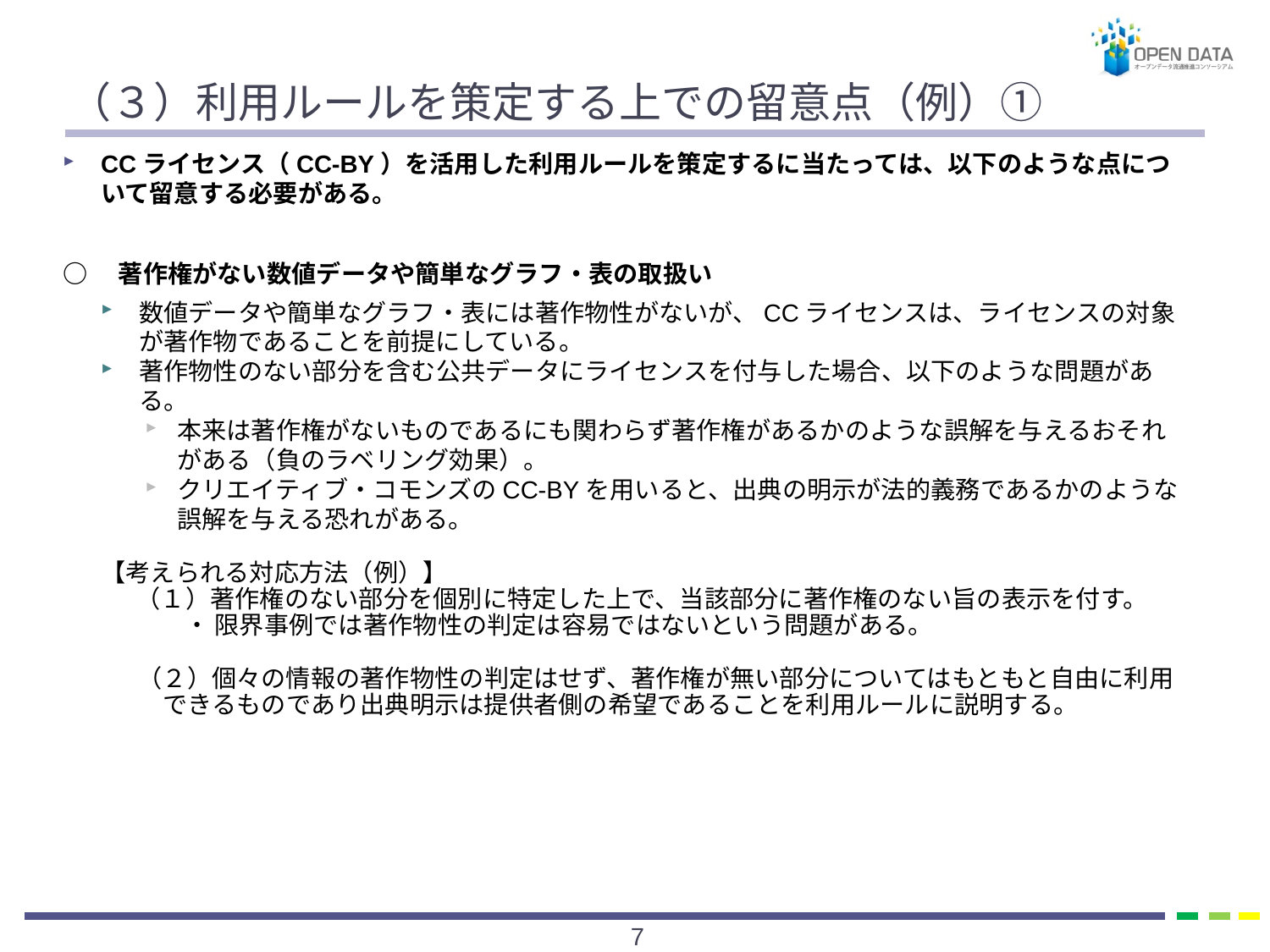

# （３）利用ルールを策定する上での留意点（例）①
CCライセンス（CC-BY）を活用した利用ルールを策定するに当たっては、以下のような点について留意する必要がある。

○　著作権がない数値データや簡単なグラフ・表の取扱い
数値データや簡単なグラフ・表には著作物性がないが、CCライセンスは、ライセンスの対象が著作物であることを前提にしている。
著作物性のない部分を含む公共データにライセンスを付与した場合、以下のような問題がある。
本来は著作権がないものであるにも関わらず著作権があるかのような誤解を与えるおそれがある（負のラベリング効果）。
クリエイティブ・コモンズのCC-BYを用いると、出典の明示が法的義務であるかのような誤解を与える恐れがある。

【考えられる対応方法（例）】
　（１）著作権のない部分を個別に特定した上で、当該部分に著作権のない旨の表示を付す。
    　　・ 限界事例では著作物性の判定は容易ではないという問題がある。

　（２）個々の情報の著作物性の判定はせず、著作権が無い部分についてはもともと自由に利用できるものであり出典明示は提供者側の希望であることを利用ルールに説明する。

7